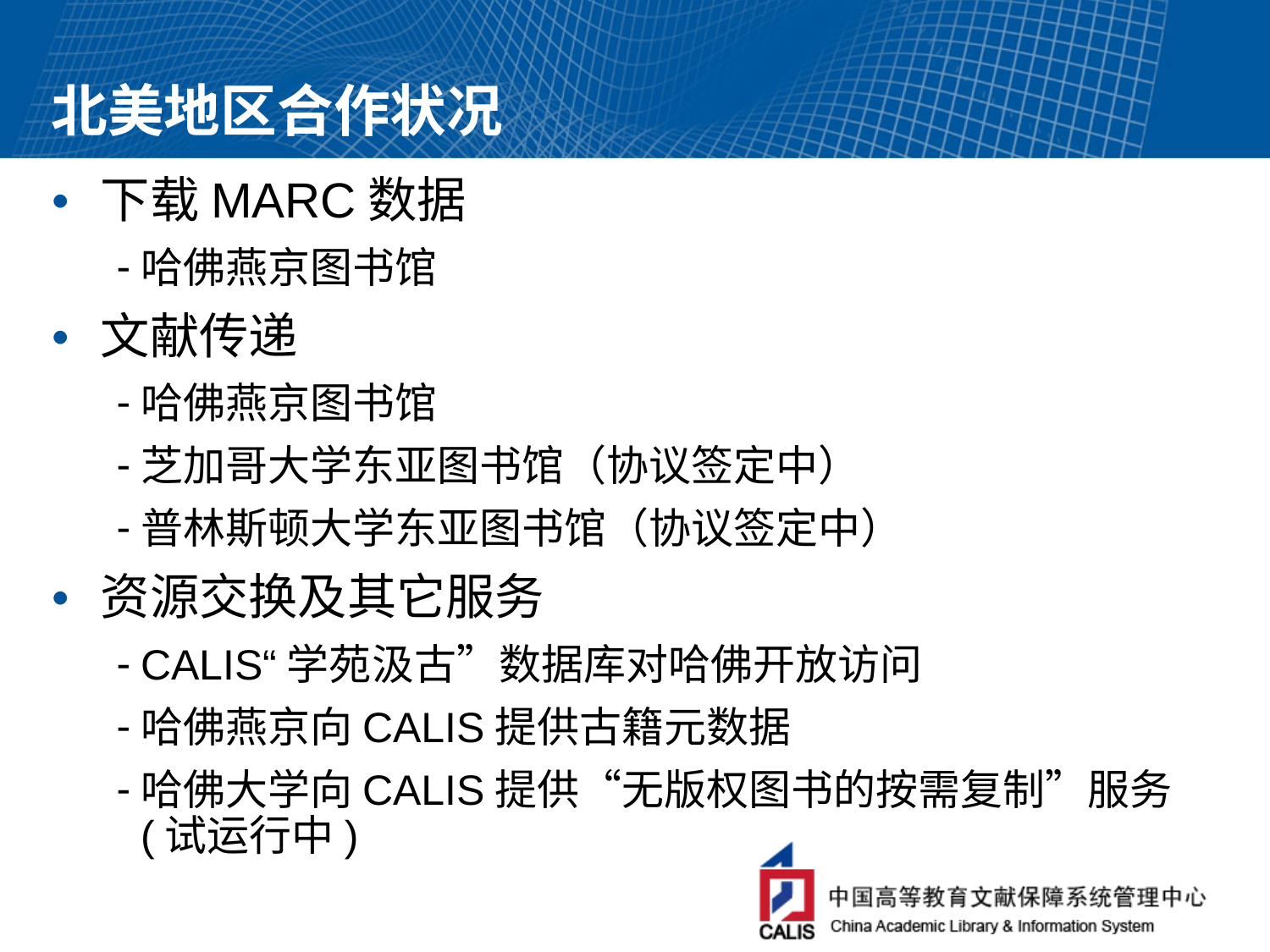

# 北美地区合作状况
下载MARC数据
哈佛燕京图书馆
文献传递
哈佛燕京图书馆
芝加哥大学东亚图书馆（协议签定中）
普林斯顿大学东亚图书馆（协议签定中）
资源交换及其它服务
CALIS“学苑汲古”数据库对哈佛开放访问
哈佛燕京向CALIS提供古籍元数据
哈佛大学向CALIS提供“无版权图书的按需复制”服务(试运行中)